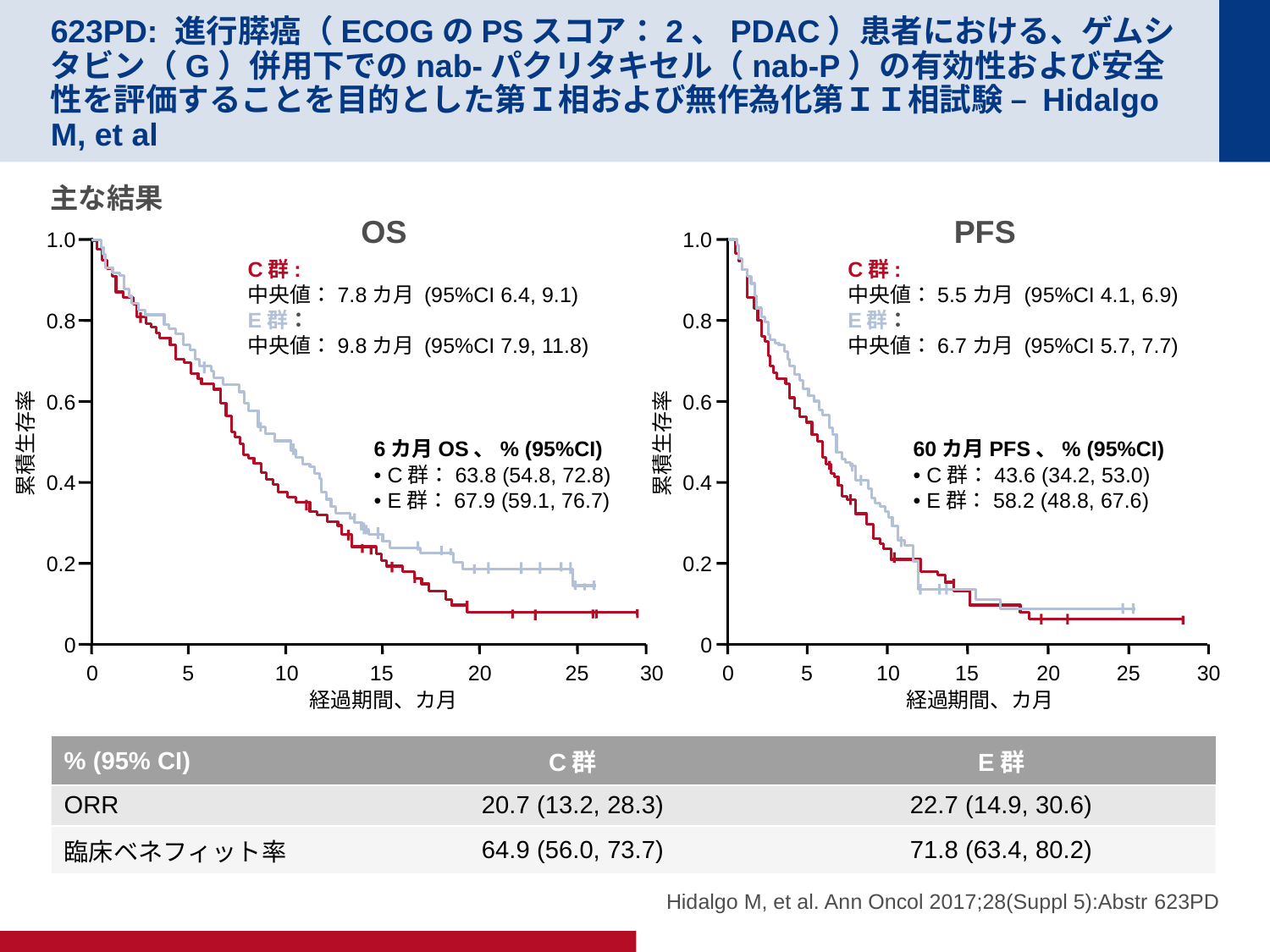

# 623PD: 進行膵癌（ECOGのPSスコア：2、PDAC）患者における、ゲムシタビン（G）併用下でのnab-パクリタキセル（nab-P）の有効性および安全性を評価することを目的とした第Ｉ相および無作為化第ＩＩ相試験 – Hidalgo M, et al
主な結果
OS
PFS
1.0

0.8
0.6
累積生存率
0.4
0.2
0
0
5
10
15
20
25
30
経過期間、カ月
1.0

0.8
0.6
累積生存率
0.4
0.2
0
0
5
10
15
20
25
30
経過期間、カ月

C群:
中央値：7.8カ月 (95%CI 6.4, 9.1)
E群：
中央値：9.8カ月 (95%CI 7.9, 11.8)

C群:
中央値：5.5カ月 (95%CI 4.1, 6.9)
E群：
中央値：6.7カ月 (95%CI 5.7, 7.7)

60カ月PFS、% (95%CI)
• C群：43.6 (34.2, 53.0)
• E群：58.2 (48.8, 67.6)
6カ月OS、% (95%CI)
• C群：63.8 (54.8, 72.8)
• E群：67.9 (59.1, 76.7)
| % (95% CI) | C群 | E群 |
| --- | --- | --- |
| ORR | 20.7 (13.2, 28.3) | 22.7 (14.9, 30.6) |
| 臨床ベネフィット率 | 64.9 (56.0, 73.7) | 71.8 (63.4, 80.2) |
Hidalgo M, et al. Ann Oncol 2017;28(Suppl 5):Abstr 623PD